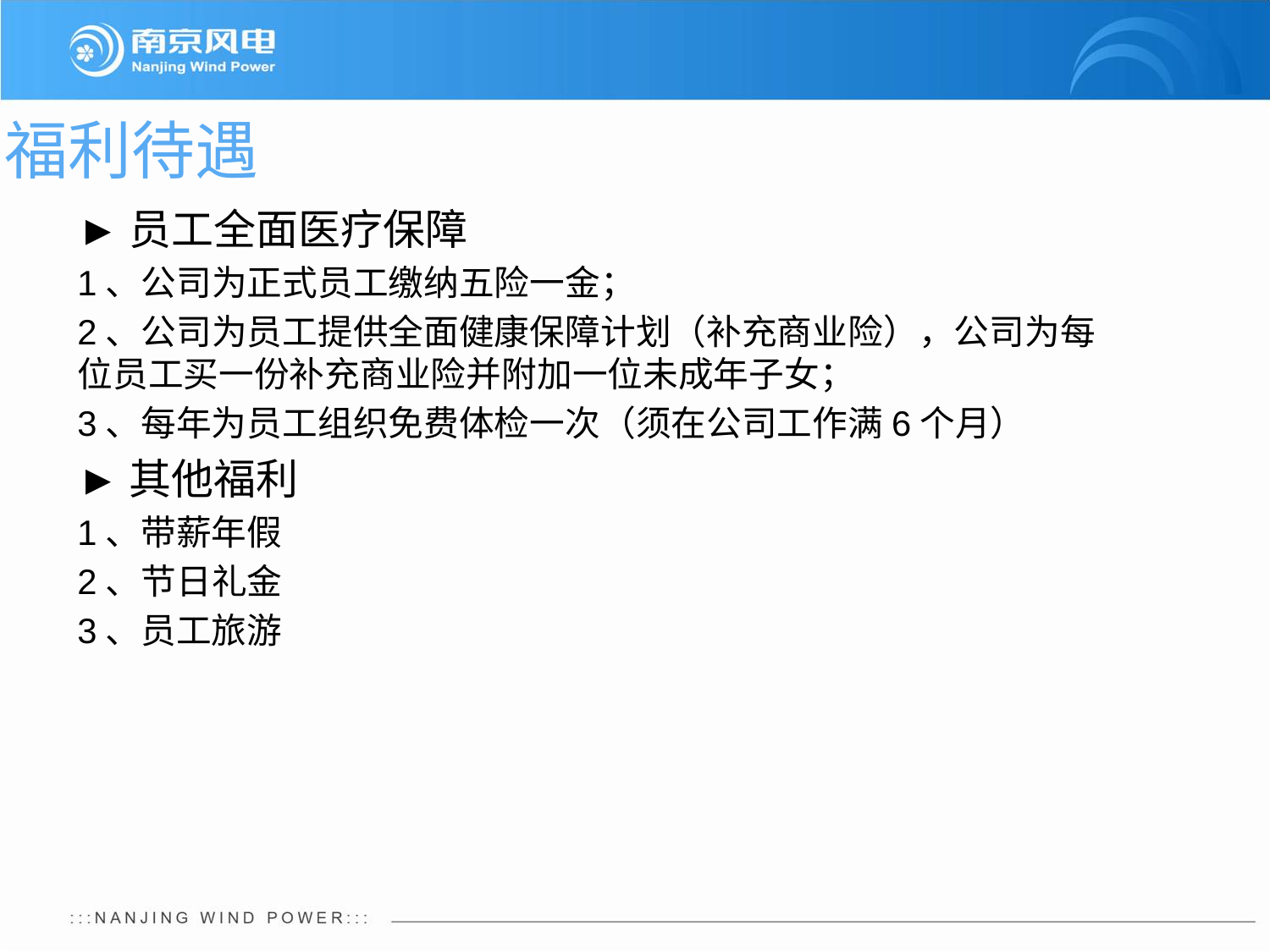

# 福利待遇
►员工全面医疗保障
1、公司为正式员工缴纳五险一金；
2、公司为员工提供全面健康保障计划（补充商业险），公司为每位员工买一份补充商业险并附加一位未成年子女；
3、每年为员工组织免费体检一次（须在公司工作满6个月）
►其他福利
1、带薪年假
2、节日礼金
3、员工旅游